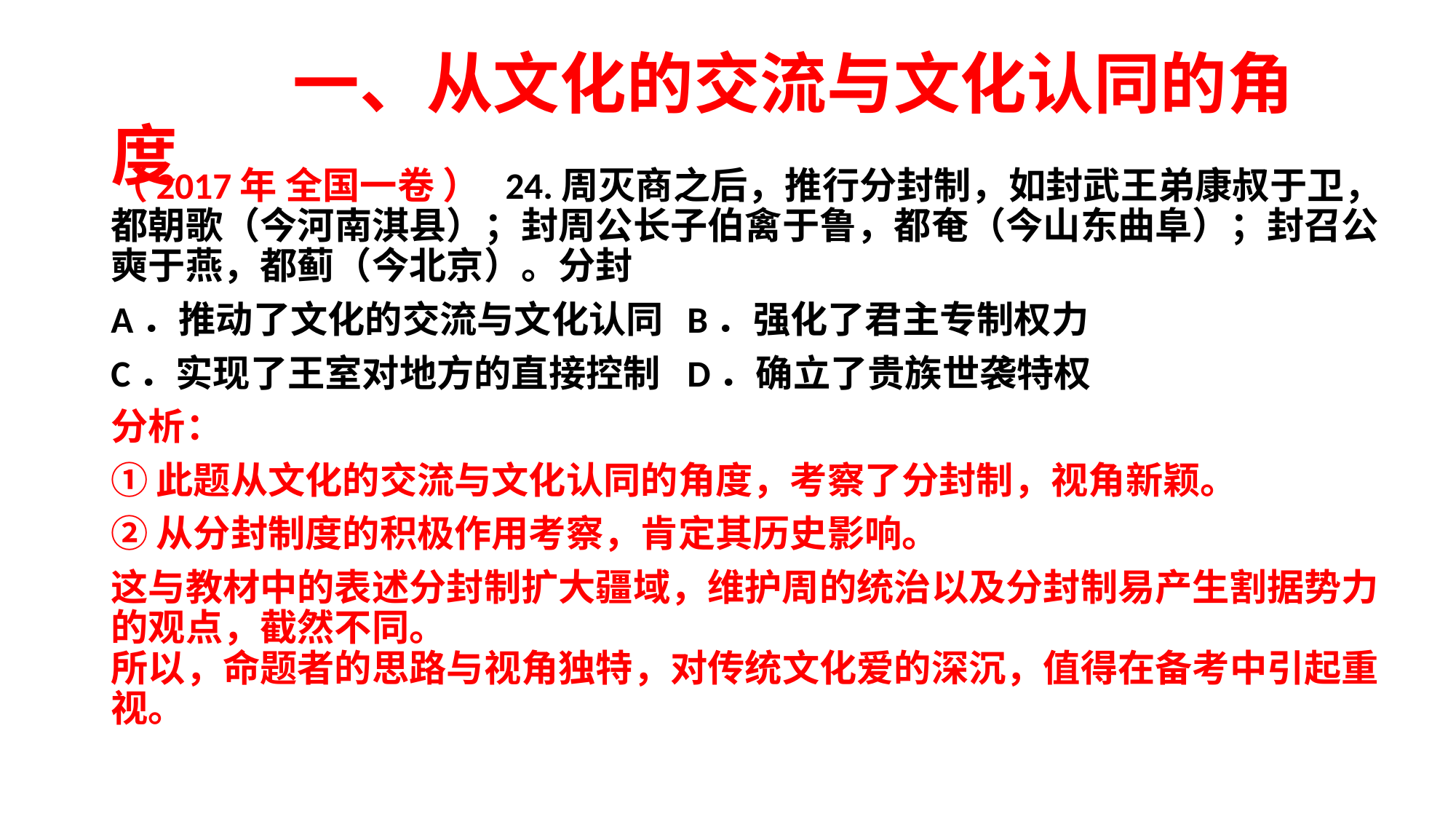

# 一、从文化的交流与文化认同的角度
（2017年 全国一卷 ）  24.周灭商之后，推行分封制，如封武王弟康叔于卫，都朝歌（今河南淇县）；封周公长子伯禽于鲁，都奄（今山东曲阜）；封召公奭于燕，都蓟（今北京）。分封
A．推动了文化的交流与文化认同	B．强化了君主专制权力
C．实现了王室对地方的直接控制	D．确立了贵族世袭特权
分析：
①此题从文化的交流与文化认同的角度，考察了分封制，视角新颖。
②从分封制度的积极作用考察，肯定其历史影响。
这与教材中的表述分封制扩大疆域，维护周的统治以及分封制易产生割据势力的观点，截然不同。
所以，命题者的思路与视角独特，对传统文化爱的深沉，值得在备考中引起重视。